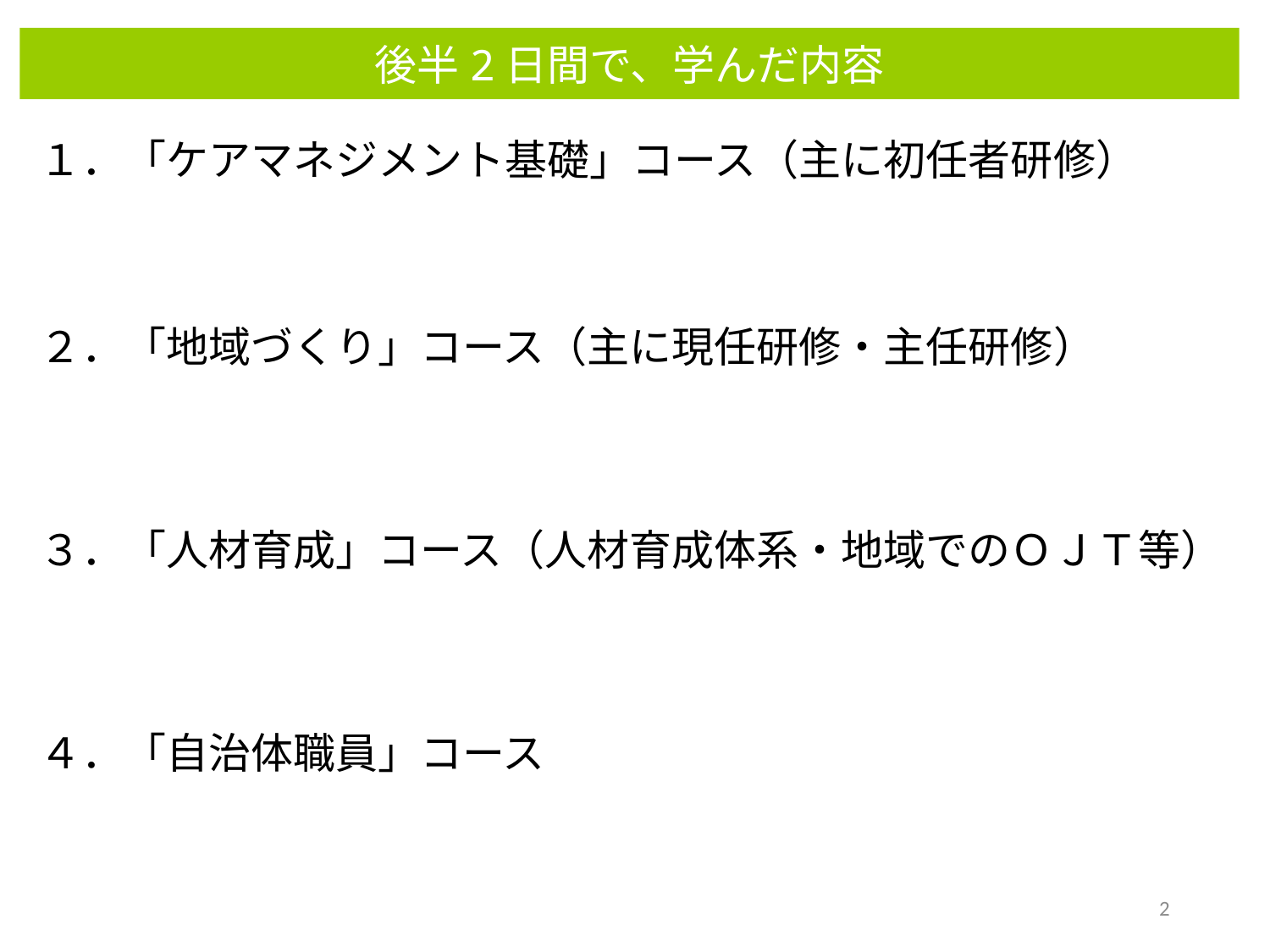

後半2日間で、学んだ内容
１．「ケアマネジメント基礎」コース（主に初任者研修）

２．「地域づくり」コース（主に現任研修・主任研修）

３．「人材育成」コース（人材育成体系・地域でのＯＪＴ等）

４．「自治体職員」コース

2